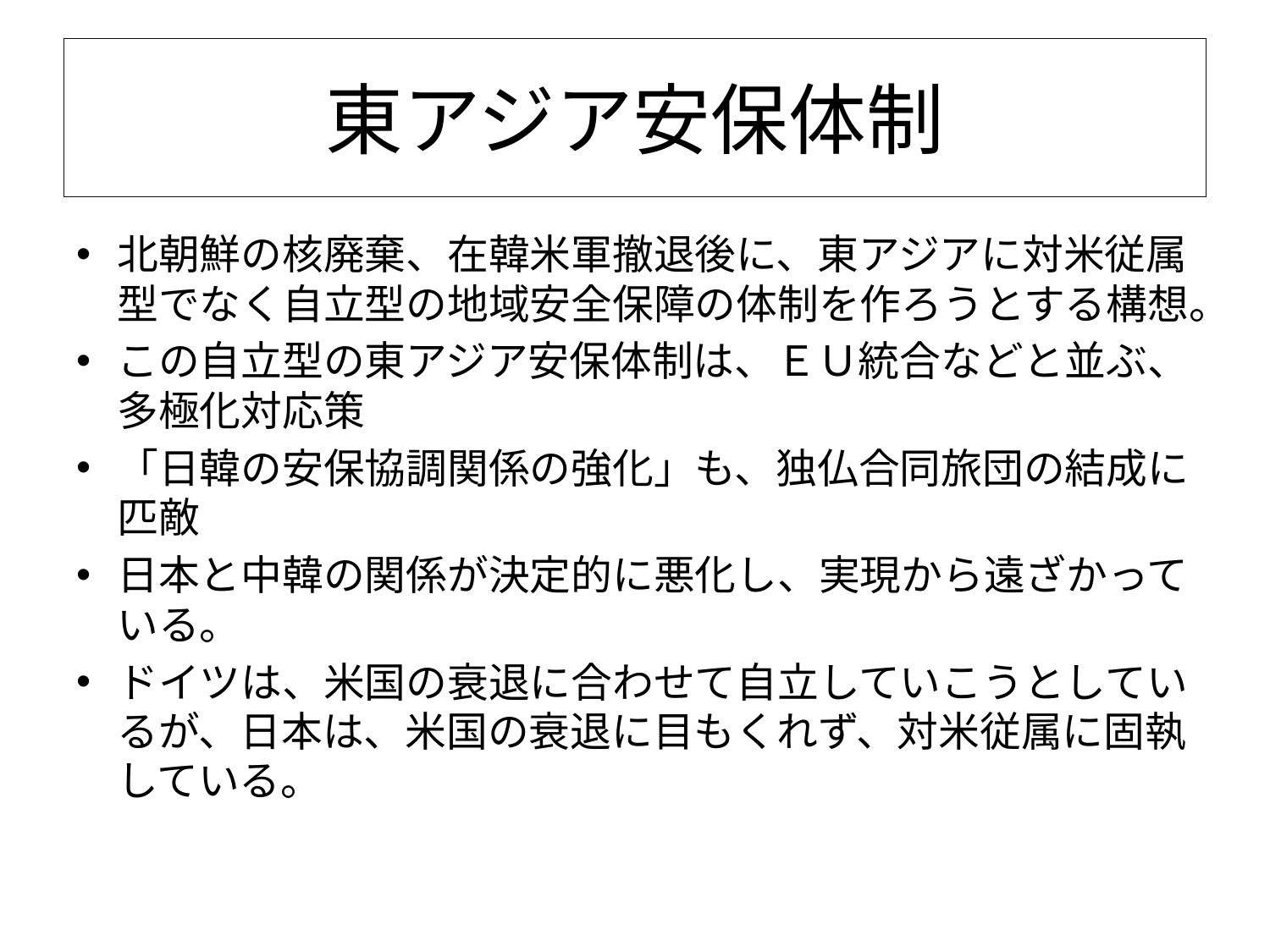

# 東アジア安保体制
北朝鮮の核廃棄、在韓米軍撤退後に、東アジアに対米従属型でなく自立型の地域安全保障の体制を作ろうとする構想。
この自立型の東アジア安保体制は、ＥＵ統合などと並ぶ、多極化対応策
「日韓の安保協調関係の強化」も、独仏合同旅団の結成に匹敵
日本と中韓の関係が決定的に悪化し、実現から遠ざかっている。
ドイツは、米国の衰退に合わせて自立していこうとしているが、日本は、米国の衰退に目もくれず、対米従属に固執している。